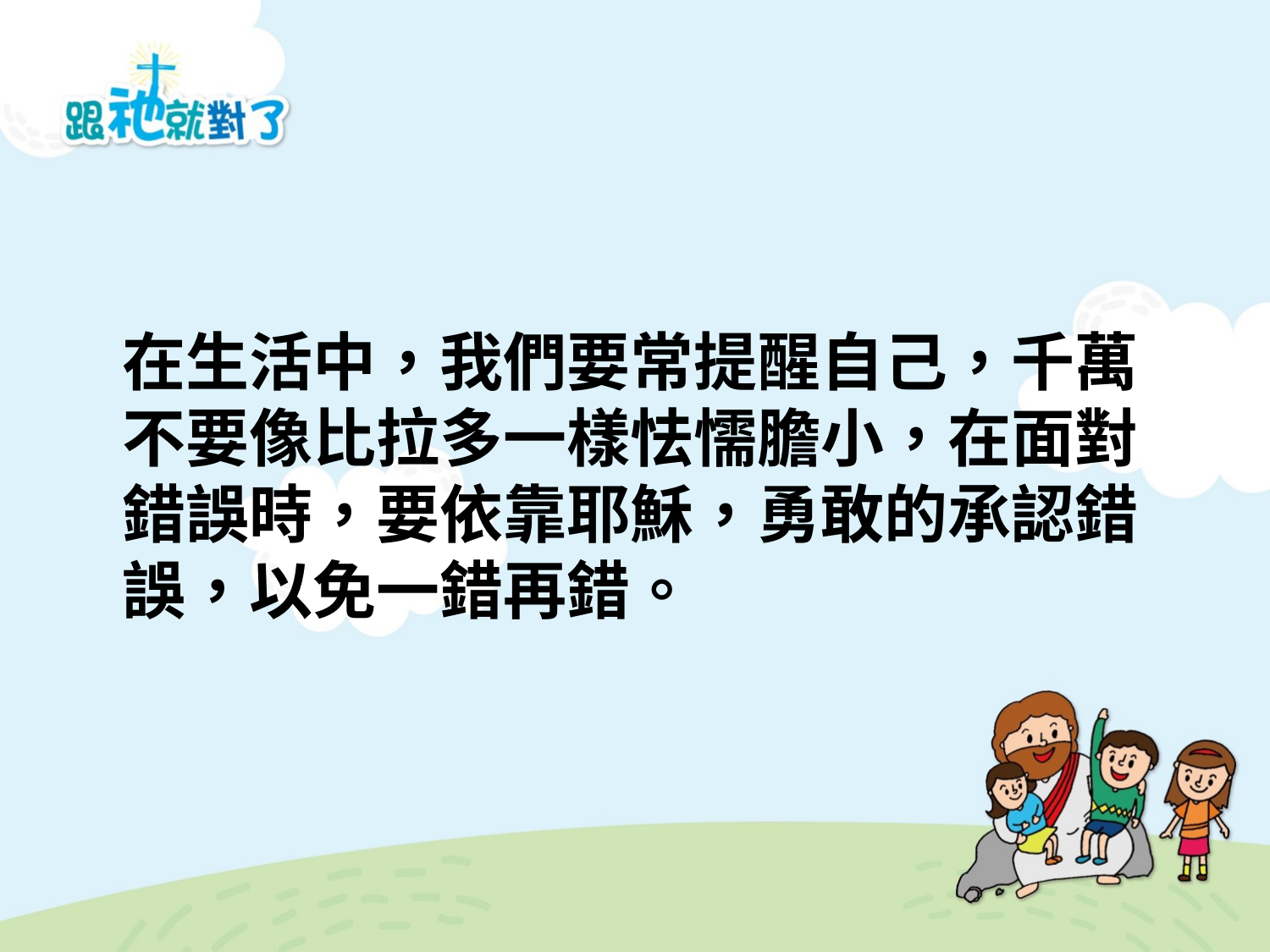

在生活中，我們要常提醒自己，千萬不要像比拉多一樣怯懦膽小，在面對錯誤時，要依靠耶穌，勇敢的承認錯誤，以免一錯再錯。